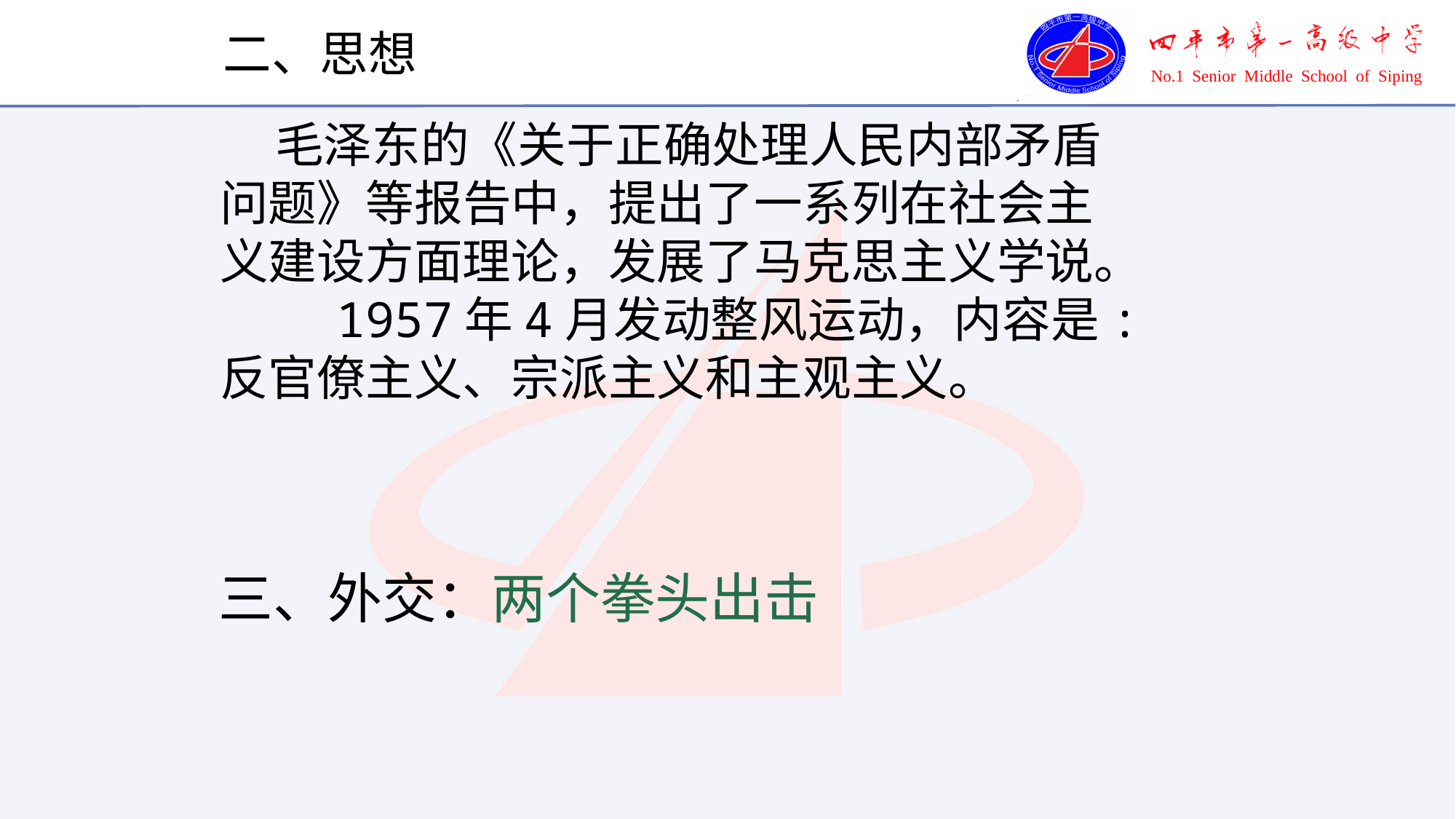

二、思想
    毛泽东的《关于正确处理人民内部矛盾问题》等报告中，提出了一系列在社会主义建设方面理论，发展了马克思主义学说。
    1957年4月发动整风运动，内容是:反官僚主义、宗派主义和主观主义。
三、外交：两个拳头出击